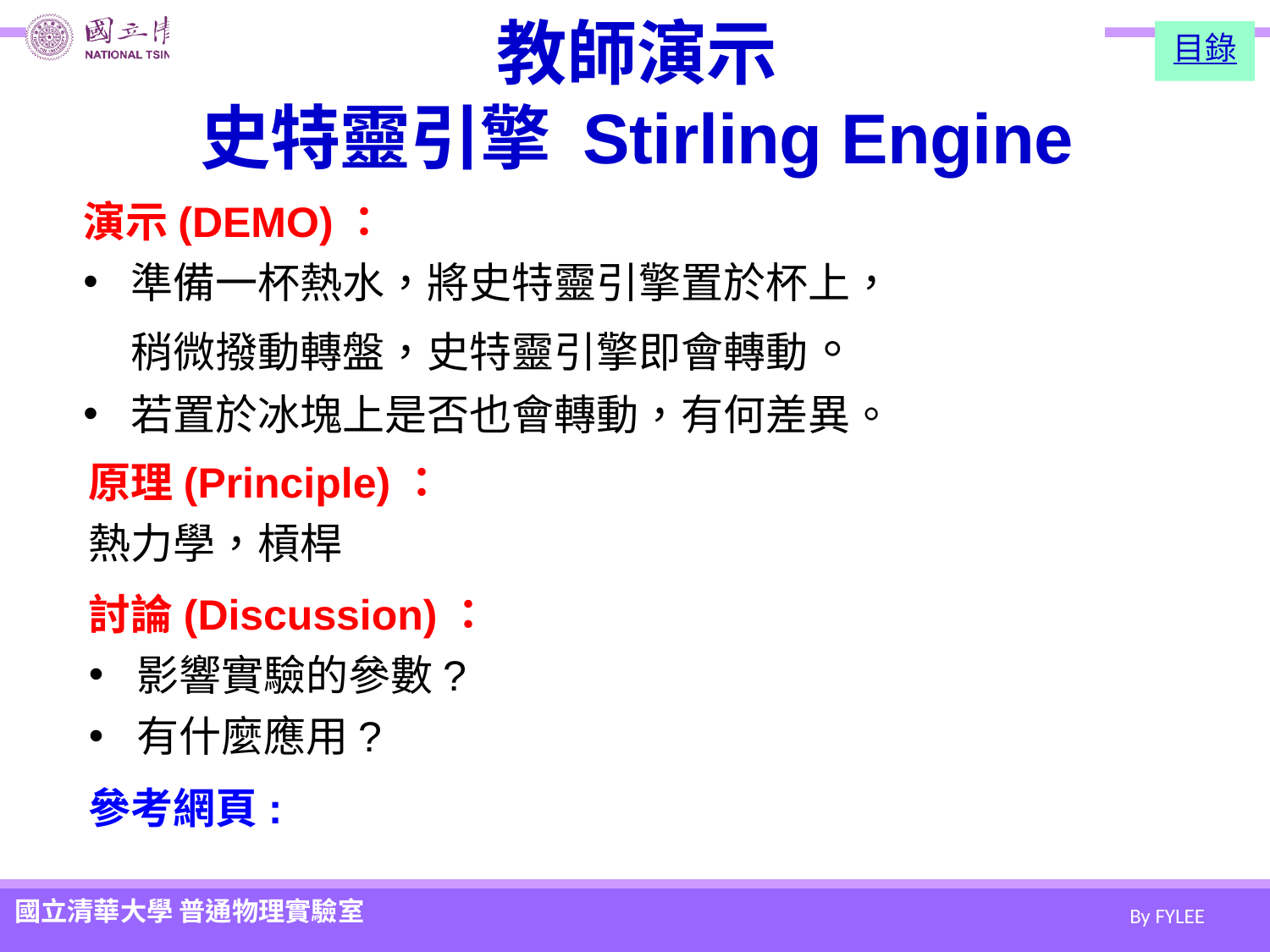

# 教師演示 史特靈引擎 Stirling Engine
目錄
演示(DEMO)：
準備一杯熱水，將史特靈引擎置於杯上，稍微撥動轉盤，史特靈引擎即會轉動。
若置於冰塊上是否也會轉動，有何差異。
原理(Principle)：
熱力學，槓桿
討論(Discussion)：
影響實驗的參數?
有什麼應用?
參考網頁: